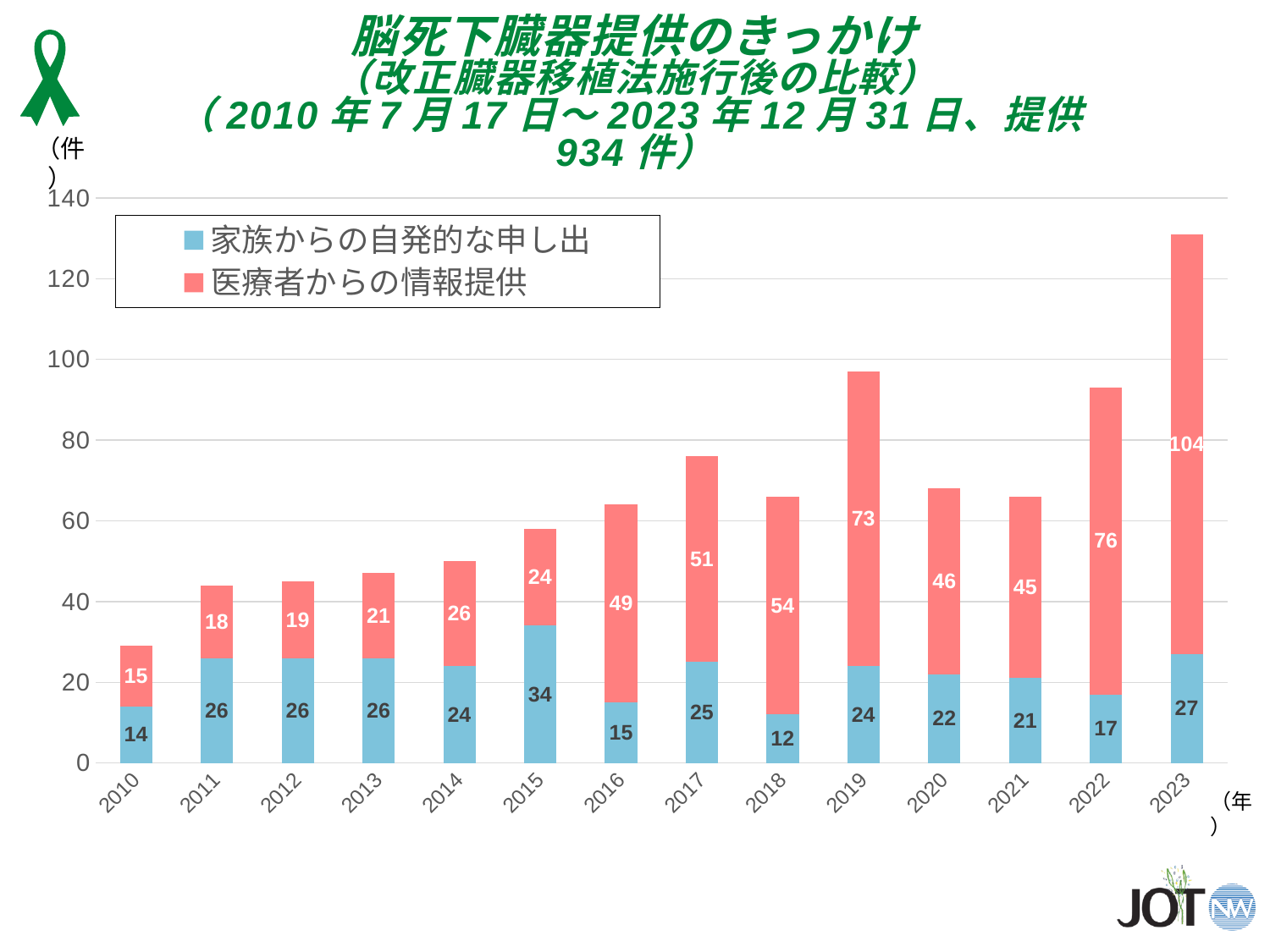

脳死下臓器提供のきっかけ
（改正臓器移植法施行後の比較）
（2010年7月17日～2023年12月31日、提供934件）
（件）

### Chart

| Category | 家族からの自発的な申し出 | 医療者からの情報提供 |
|---|---|---|
| 2010 | 14.0 | 15.0 |
| 2011 | 26.0 | 18.0 |
| 2012 | 26.0 | 19.0 |
| 2013 | 26.0 | 21.0 |
| 2014 | 24.0 | 26.0 |
| 2015 | 34.0 | 24.0 |
| 2016 | 15.0 | 49.0 |
| 2017 | 25.0 | 51.0 |
| 2018 | 12.0 | 54.0 |
| 2019 | 24.0 | 73.0 |
| 2020 | 22.0 | 46.0 |
| 2021 | 21.0 | 45.0 |
| 2022 | 17.0 | 76.0 |
| 2023 | 27.0 | 104.0 |
（年）